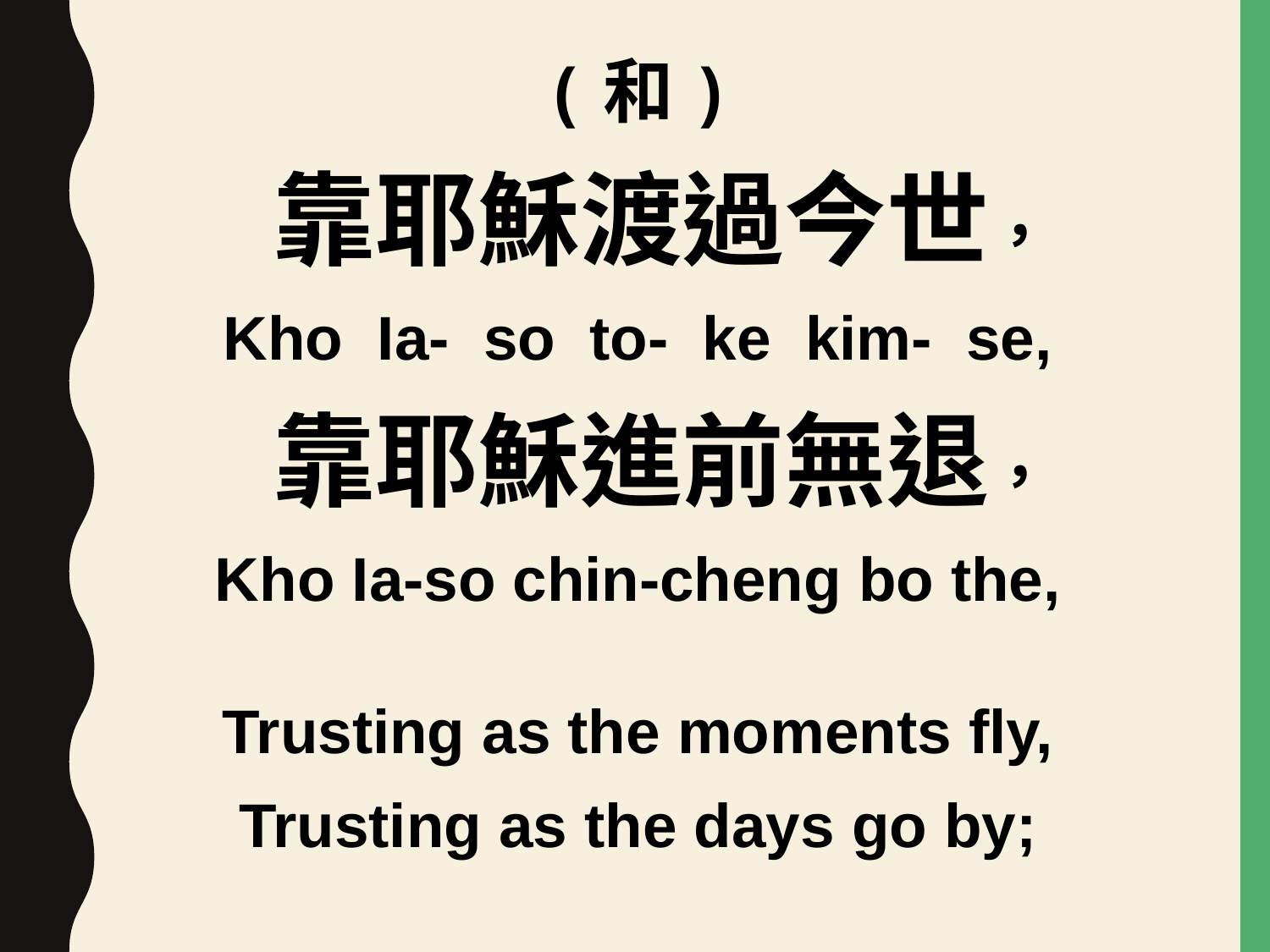

(和)
 靠耶穌渡過今世，
Kho  Ia-  so  to-  ke  kim-  se,
 靠耶穌進前無退，
Kho Ia-so chin-cheng bo the,

Trusting as the moments fly,
Trusting as the days go by;